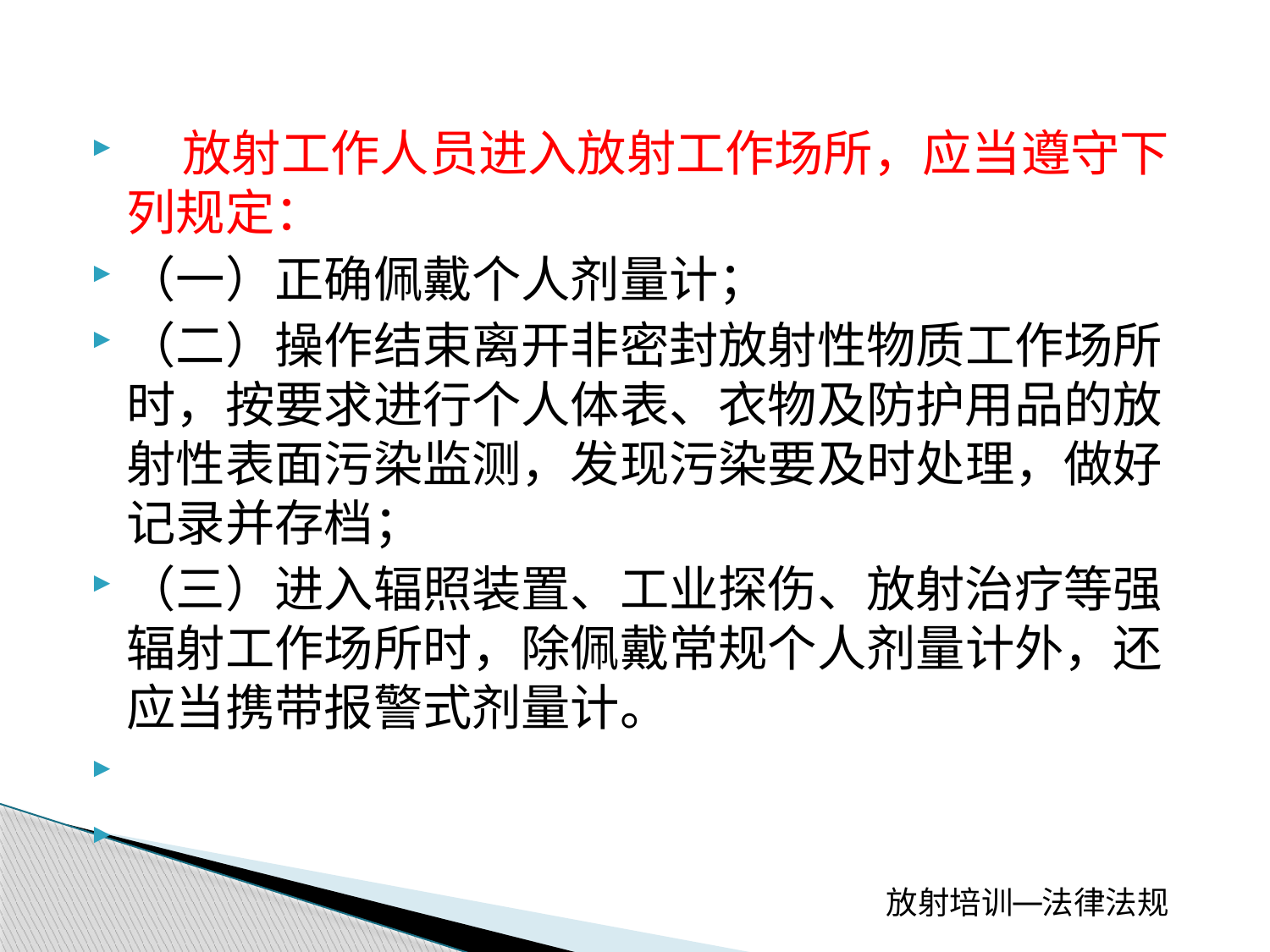

#
    放射工作人员进入放射工作场所，应当遵守下列规定：
（一）正确佩戴个人剂量计；
（二）操作结束离开非密封放射性物质工作场所时，按要求进行个人体表、衣物及防护用品的放射性表面污染监测，发现污染要及时处理，做好记录并存档；
（三）进入辐照装置、工业探伤、放射治疗等强辐射工作场所时，除佩戴常规个人剂量计外，还应当携带报警式剂量计。

放射培训—法律法规